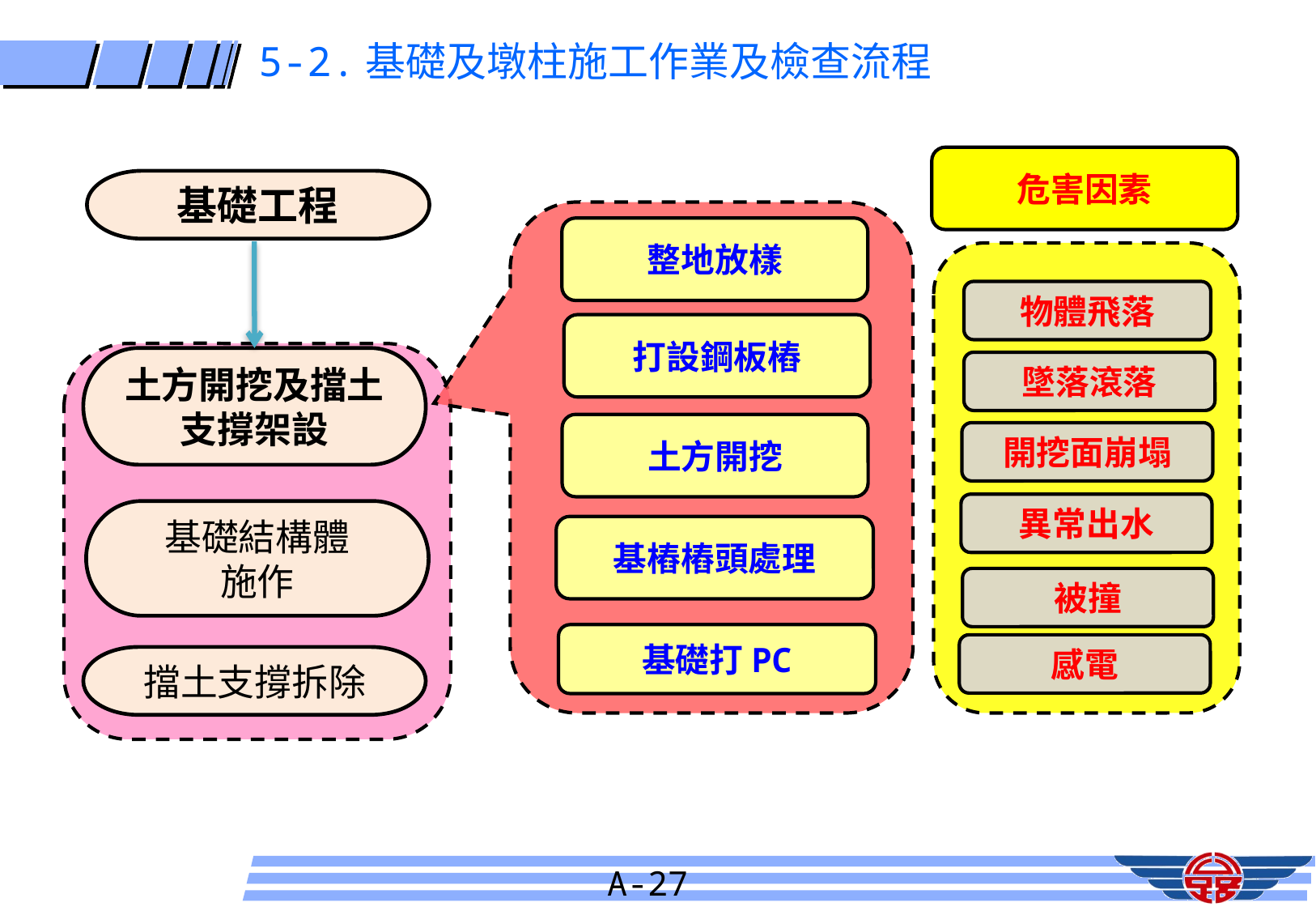

5-2.基礎及墩柱施工作業及檢查流程
危害因素
基礎工程

整地放樣

物體飛落
打設鋼板樁

土方開挖及擋土支撐架設
基礎結構體
施作
擋土支撐拆除
墜落滾落
土方開挖
開挖面崩塌
異常出水
基樁樁頭處理
被撞
基礎打PC
感電